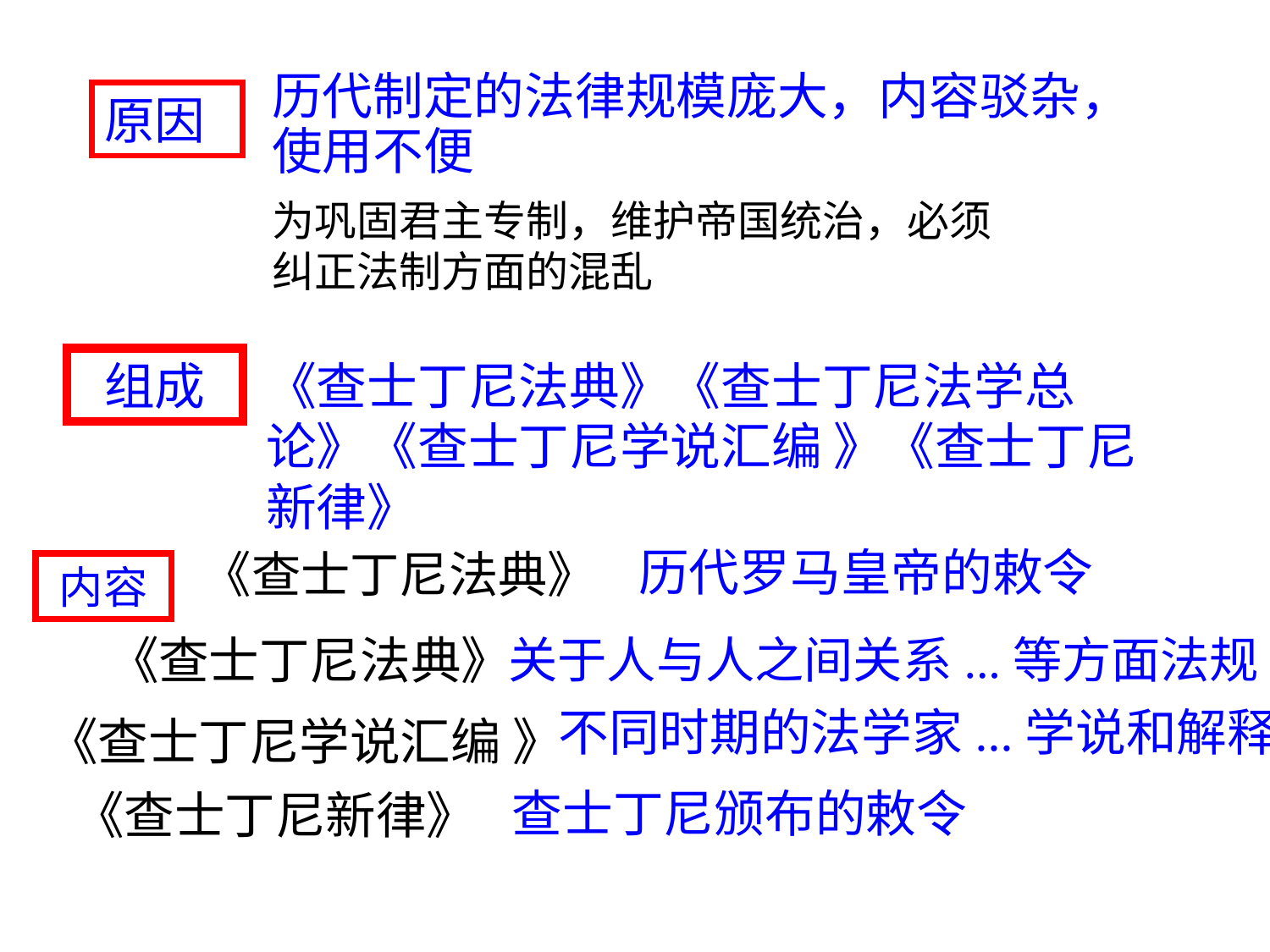

历代制定的法律规模庞大，内容驳杂，使用不便
原因
为巩固君主专制，维护帝国统治，必须纠正法制方面的混乱
《查士丁尼法典》《查士丁尼法学总论》《查士丁尼学说汇编 》《查士丁尼新律》
组成
历代罗马皇帝的敕令
内容
《查士丁尼法典》
《查士丁尼法典》
关于人与人之间关系...等方面法规
不同时期的法学家...学说和解释
《查士丁尼学说汇编 》
查士丁尼颁布的敕令
《查士丁尼新律》